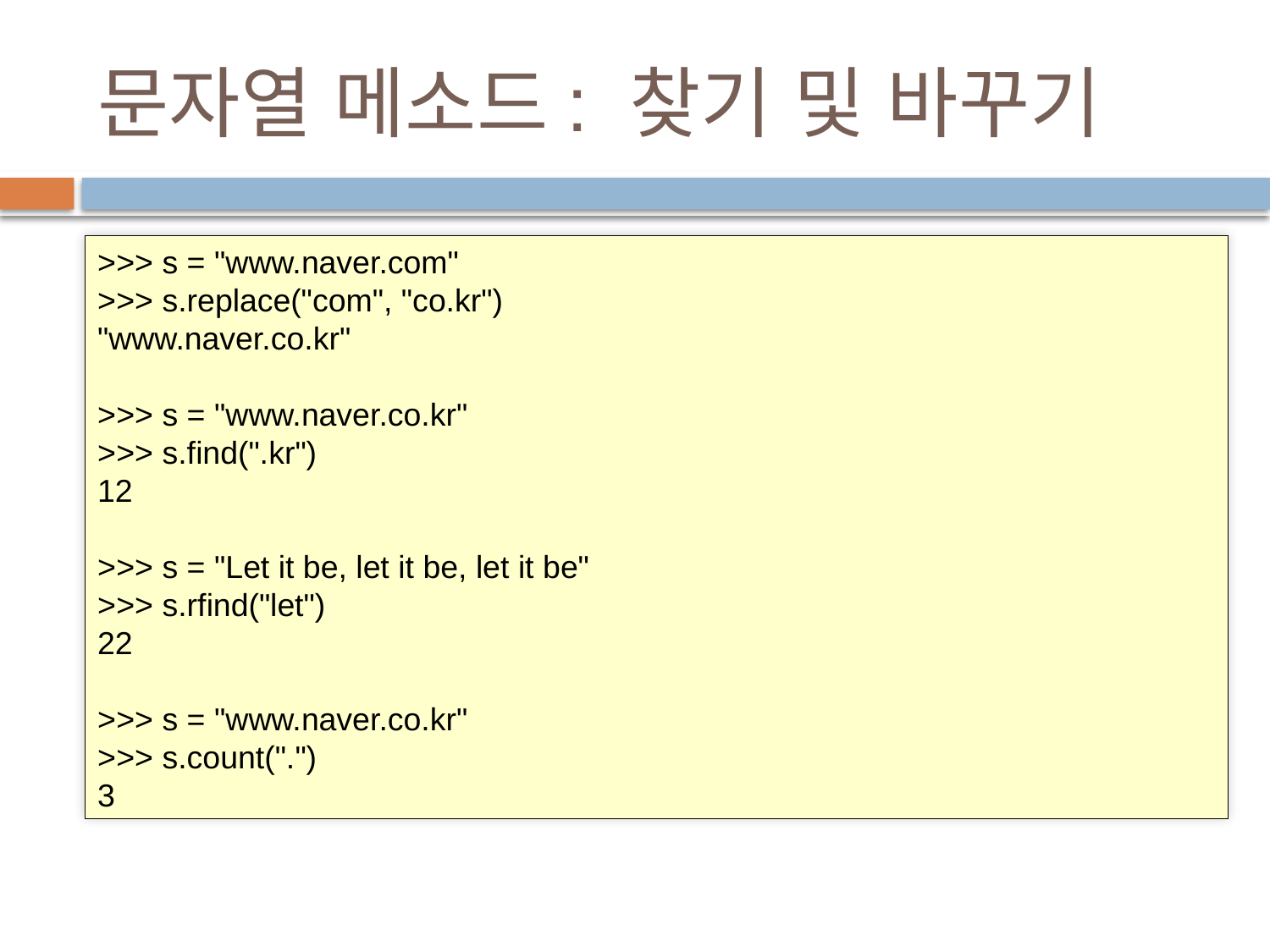

# 문자열 메소드: 찾기 및 바꾸기
>>> s = "www.naver.com"
>>> s.replace("com", "co.kr")
"www.naver.co.kr"

>>> s = "www.naver.co.kr"
>>> s.find(".kr")
12

>>> s = "Let it be, let it be, let it be"
>>> s.rfind("let")
22

>>> s = "www.naver.co.kr"
>>> s.count(".")
3